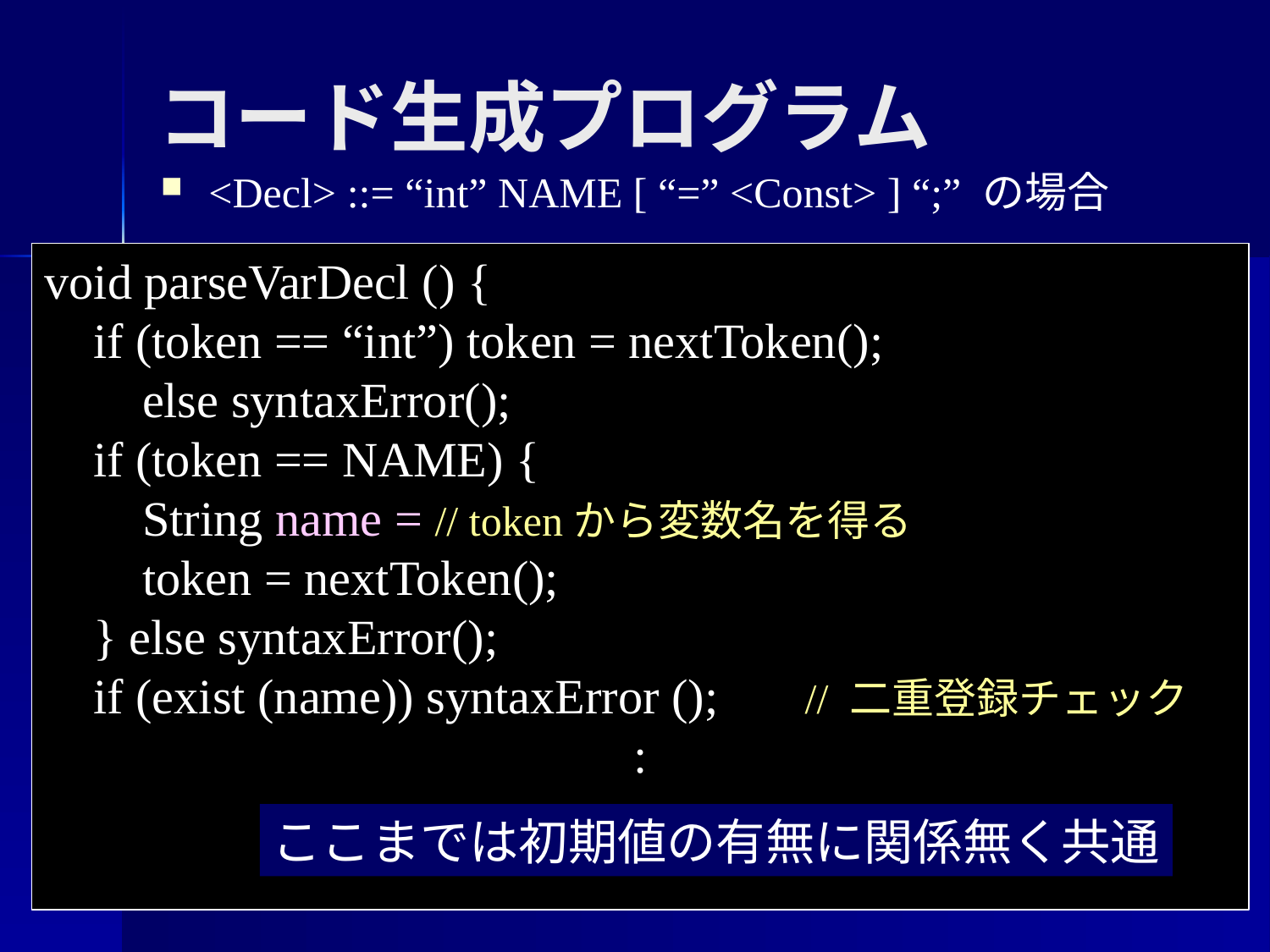

コード生成プログラム
<Decl> ::= “int” NAME [ “=” <Const> ] “;” の場合
void parseVarDecl () {
    if (token == “int”) token = nextToken();
        else syntaxError();
    if (token == NAME) {
        String name = // tokenから変数名を得る
        token = nextToken();
    } else syntaxError();
    if (exist (name)) syntaxError ();       // 二重登録チェック
:
ここまでは初期値の有無に関係無く共通